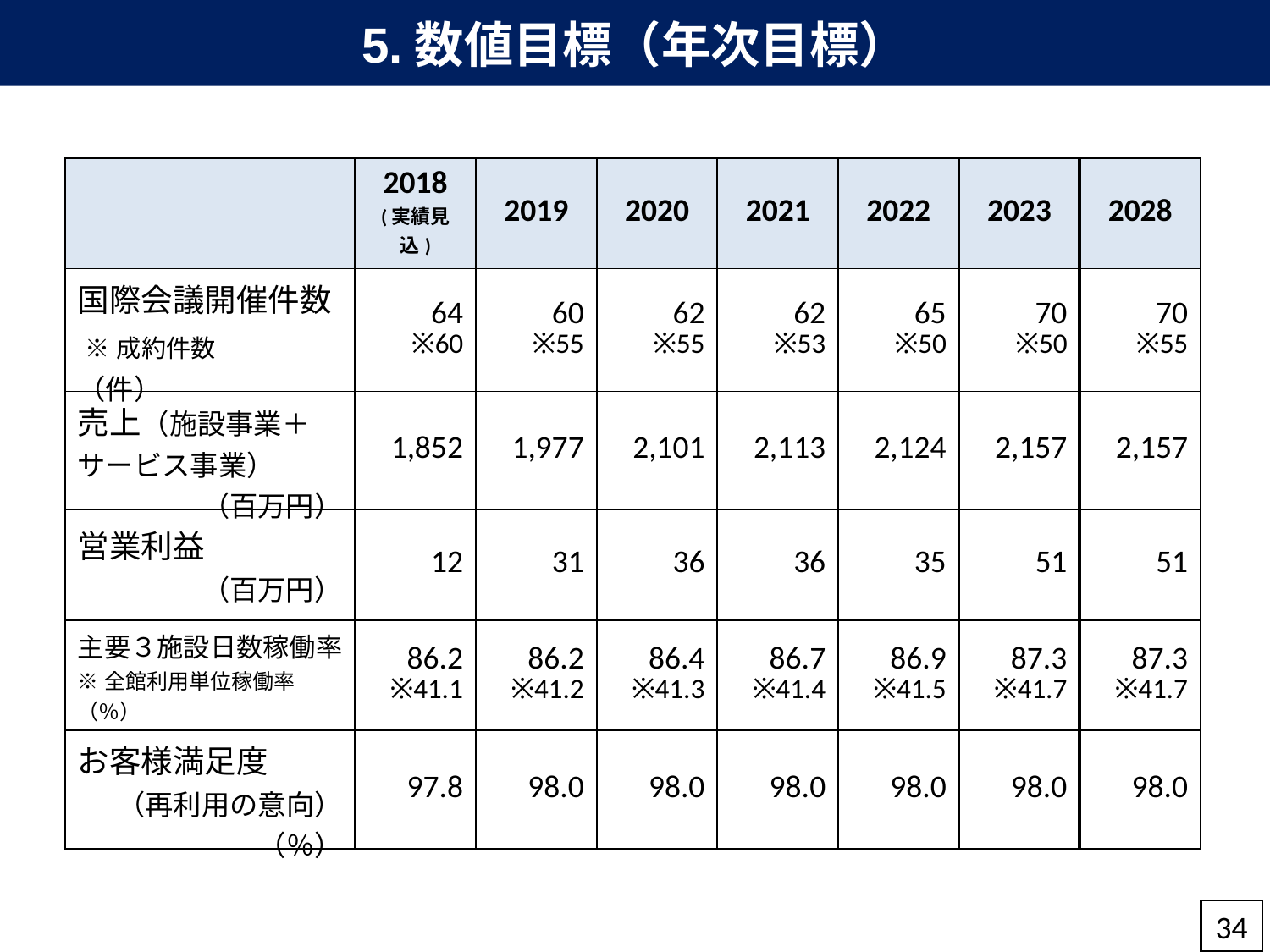

5.数値目標（年次目標）
|  | 2018 (実績見込) | 2019 | 2020 | 2021 | 2022 | 2023 | 2028 |
| --- | --- | --- | --- | --- | --- | --- | --- |
| 国際会議開催件数 ※成約件数　　　　（件） | 64 ※60 | 60 ※55 | 62 ※55 | 62 ※53 | 65 ※50 | 70 ※50 | 70 ※55 |
| 売上（施設事業＋サービス事業） （百万円） | 1,852 | 1,977 | 2,101 | 2,113 | 2,124 | 2,157 | 2,157 |
| 営業利益 （百万円） | 12 | 31 | 36 | 36 | 35 | 51 | 51 |
| 主要３施設日数稼働率 ※全館利用単位稼働率（％） | 86.2 ※41.1 | 86.2 ※41.2 | 86.4 ※41.3 | 86.7 ※41.4 | 86.9 ※41.5 | 87.3 ※41.7 | 87.3 ※41.7 |
| お客様満足度 （再利用の意向）（％） | 97.8 | 98.0 | 98.0 | 98.0 | 98.0 | 98.0 | 98.0 |
34